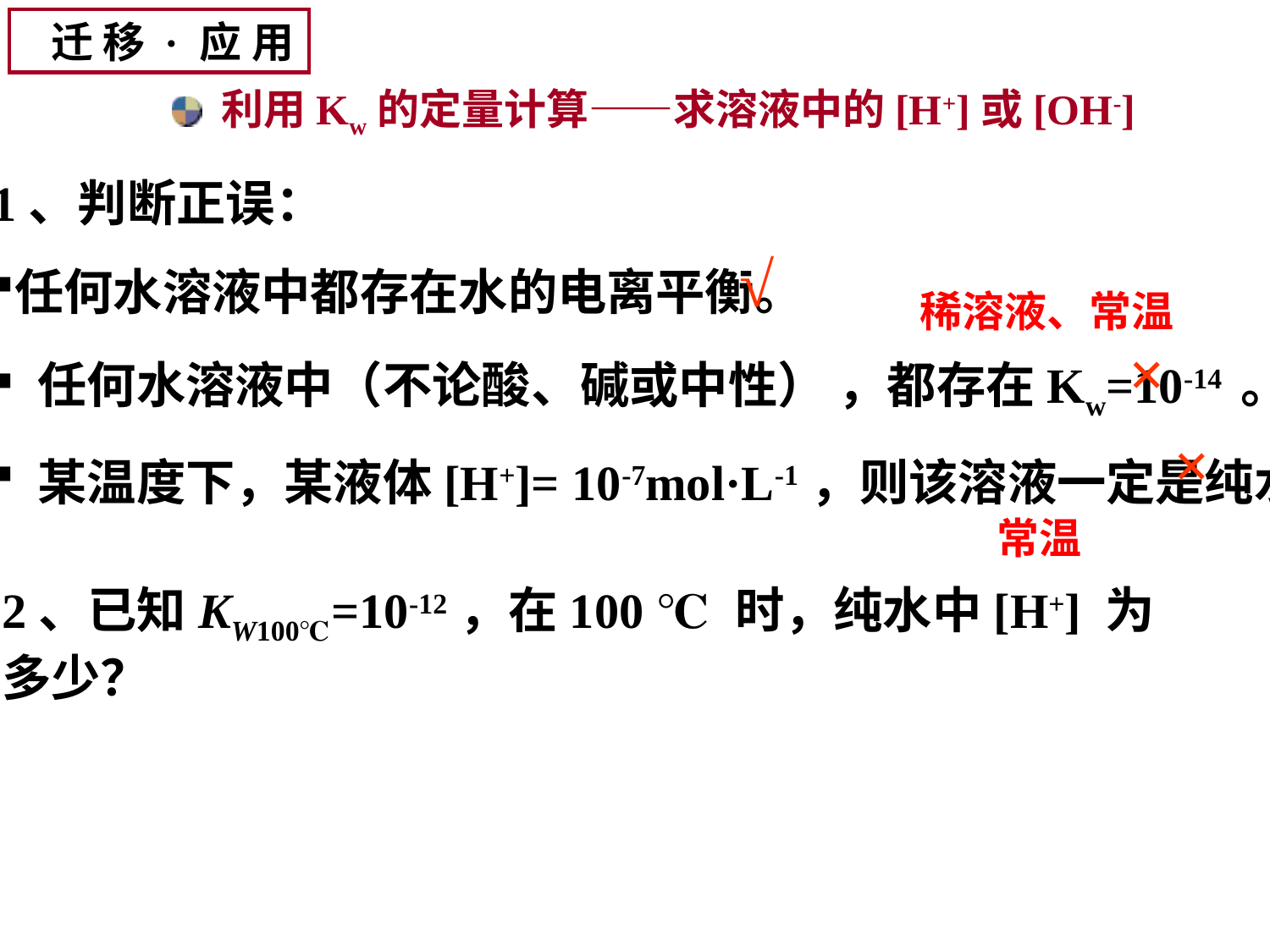

迁 移 · 应 用
 利用Kw的定量计算——求溶液中的[H+]或[OH-]
1、判断正误：
任何水溶液中都存在水的电离平衡。
 任何水溶液中（不论酸、碱或中性） ，都存在Kw=10-14 。
 某温度下，某液体[H+]= 10-7mol·L-1，则该溶液一定是纯水。
√
稀溶液、常温
×
×
常温
2、已知KW100℃=10-12，在100 ℃ 时，纯水中[H+] 为多少？